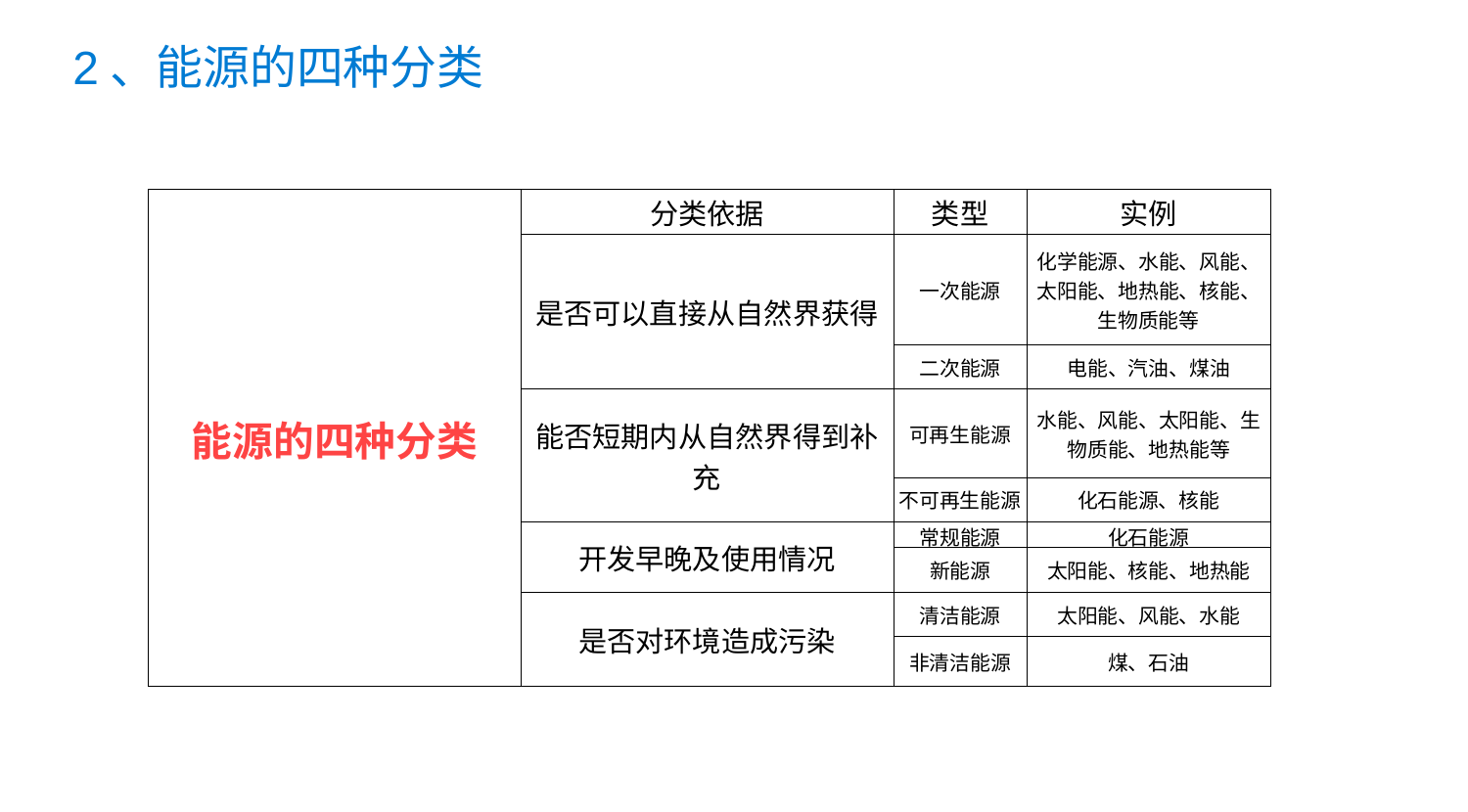

2、能源的四种分类
| 能源的四种分类 | 分类依据 | 类型 | 实例 |
| --- | --- | --- | --- |
|  | 是否可以直接从自然界获得 | 一次能源 | 化学能源、水能、风能、太阳能、地热能、核能、生物质能等 |
|  |  | 二次能源 | 电能、汽油、煤油 |
|  | 能否短期内从自然界得到补充 | 可再生能源 | 水能、风能、太阳能、生物质能、地热能等 |
|  |  | 不可再生能源 | 化石能源、核能 |
|  | 开发早晚及使用情况 | 常规能源 | 化石能源 |
|  |  | 新能源 | 太阳能、核能、地热能 |
|  | 是否对环境造成污染 | 清洁能源 | 太阳能、风能、水能 |
|  |  | 非清洁能源 | 煤、石油 |